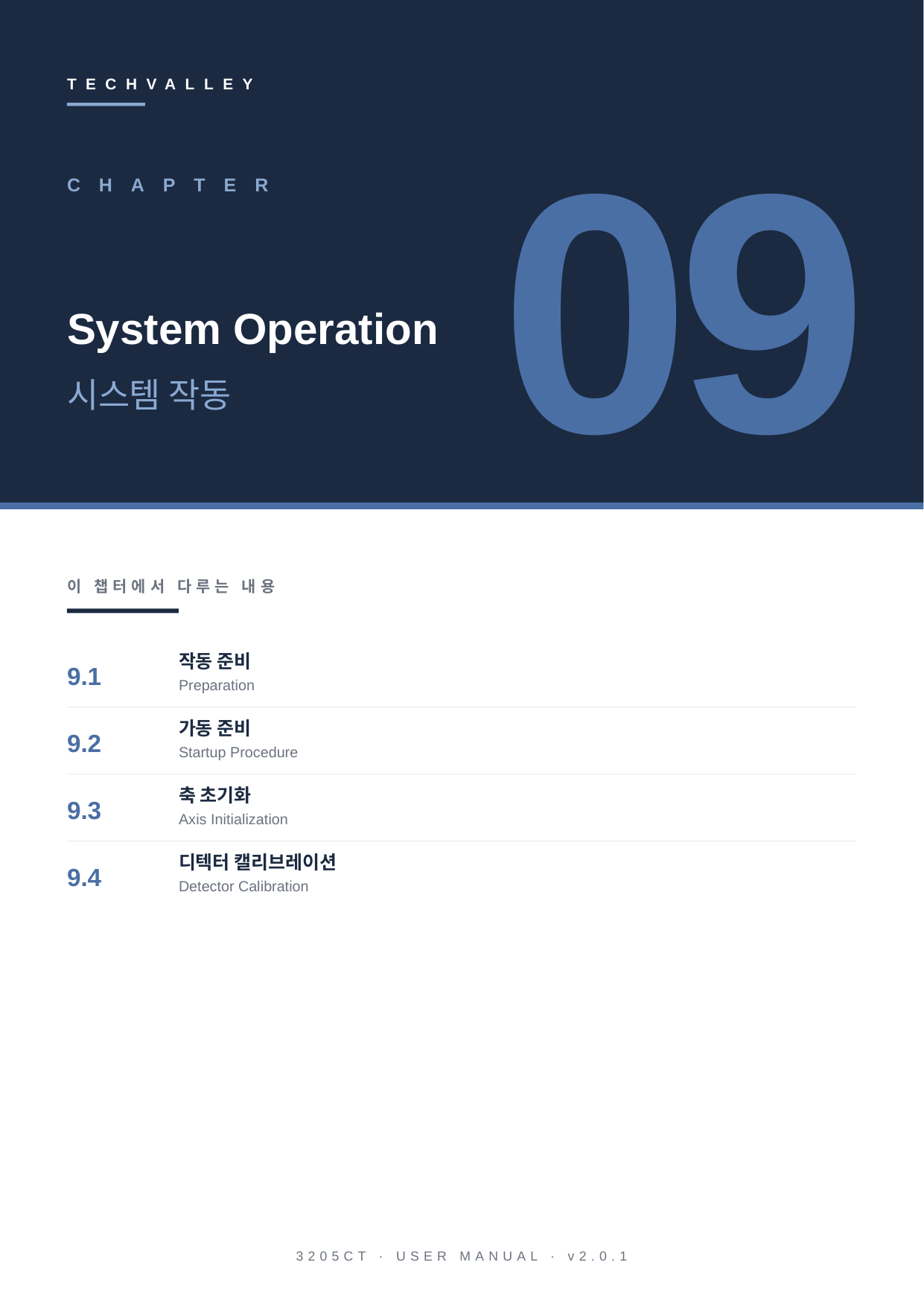

TECHVALLEY

09
CHAPTER
System Operation
시스템 작동

이 챕터에서 다루는 내용

9.1
작동 준비
Preparation

9.2
가동 준비
Startup Procedure

9.3
축 초기화
Axis Initialization

9.4
디텍터 캘리브레이션
Detector Calibration
3205CT · USER MANUAL · v2.0.1